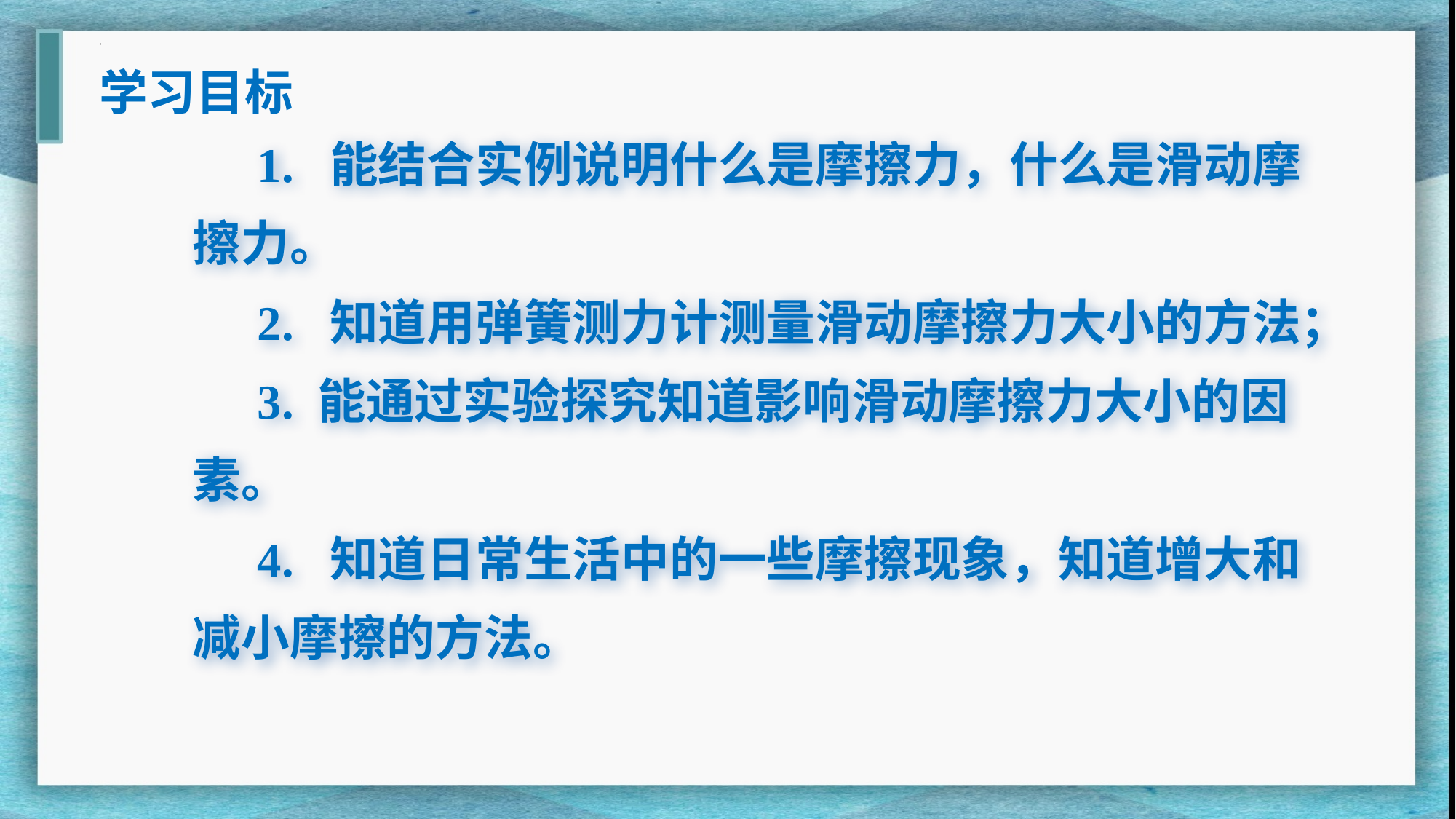

学习目标
1.  能结合实例说明什么是摩擦力，什么是滑动摩擦力。
2.  知道用弹簧测力计测量滑动摩擦力大小的方法；
3. 能通过实验探究知道影响滑动摩擦力大小的因素。
4.  知道日常生活中的一些摩擦现象，知道增大和减小摩擦的方法。